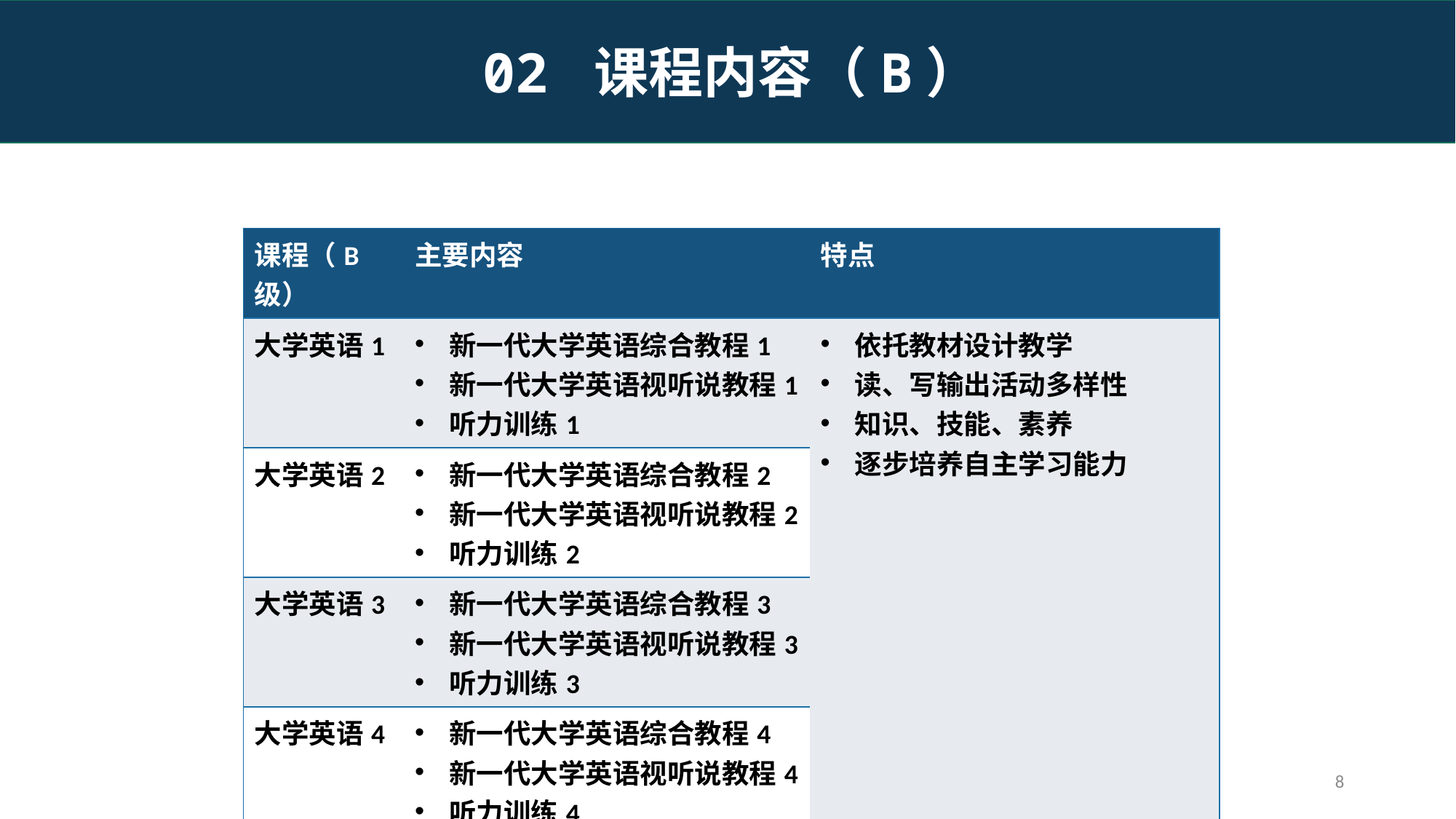

02 课程内容（B）
| 课程（B级） | 主要内容 | 特点 |
| --- | --- | --- |
| 大学英语1 | 新一代大学英语综合教程1 新一代大学英语视听说教程1 听力训练1 | 依托教材设计教学 读、写输出活动多样性 知识、技能、素养 逐步培养自主学习能力 |
| 大学英语2 | 新一代大学英语综合教程2 新一代大学英语视听说教程2 听力训练2 | 综合知识、技能、素养2 侧重经典文学作品选读 建立良好的自主、协作学习机制 |
| 大学英语3 | 新一代大学英语综合教程3 新一代大学英语视听说教程3 听力训练3 | 综合知识、技能、素养3 侧重英美文化读、写 |
| 大学英语4 | 新一代大学英语综合教程4 新一代大学英语视听说教程4 听力训练4 | 综合知识、技能、素养3 侧重用英语“说”中国文化 |
8